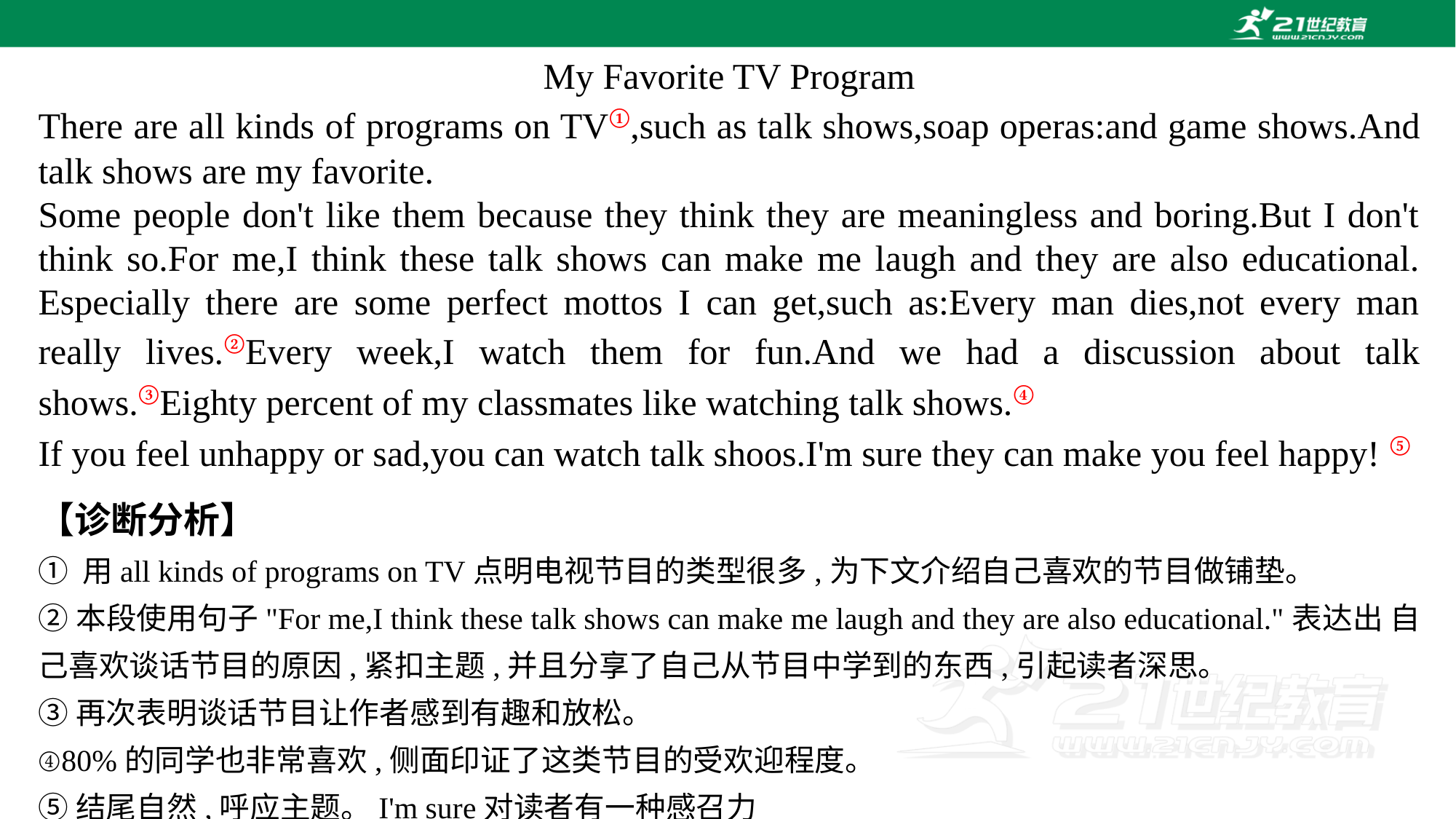

My Favorite TV Program
There are all kinds of programs on TV①,such as talk shows,soap operas:and game shows.And talk shows are my favorite.
Some people don't like them because they think they are meaningless and boring.But I don't think so.For me,I think these talk shows can make me laugh and they are also educational. Especially there are some perfect mottos I can get,such as:Every man dies,not every man really lives.②Every week,I watch them for fun.And we had a discussion about talk shows.③Eighty percent of my classmates like watching talk shows.④
If you feel unhappy or sad,you can watch talk shoos.I'm sure they can make you feel happy! ⑤
【诊断分析】
① 用all kinds of programs on TV点明电视节目的类型很多,为下文介绍自己喜欢的节目做铺垫。
②本段使用句子"For me,I think these talk shows can make me laugh and they are also educational."表达出 自己喜欢谈话节目的原因,紧扣主题,并且分享了自己从节目中学到的东西,引起读者深思。
③再次表明谈话节目让作者感到有趣和放松。
④80%的同学也非常喜欢,侧面印证了这类节目的受欢迎程度。
⑤结尾自然,呼应主题。I'm sure对读者有一种感召力